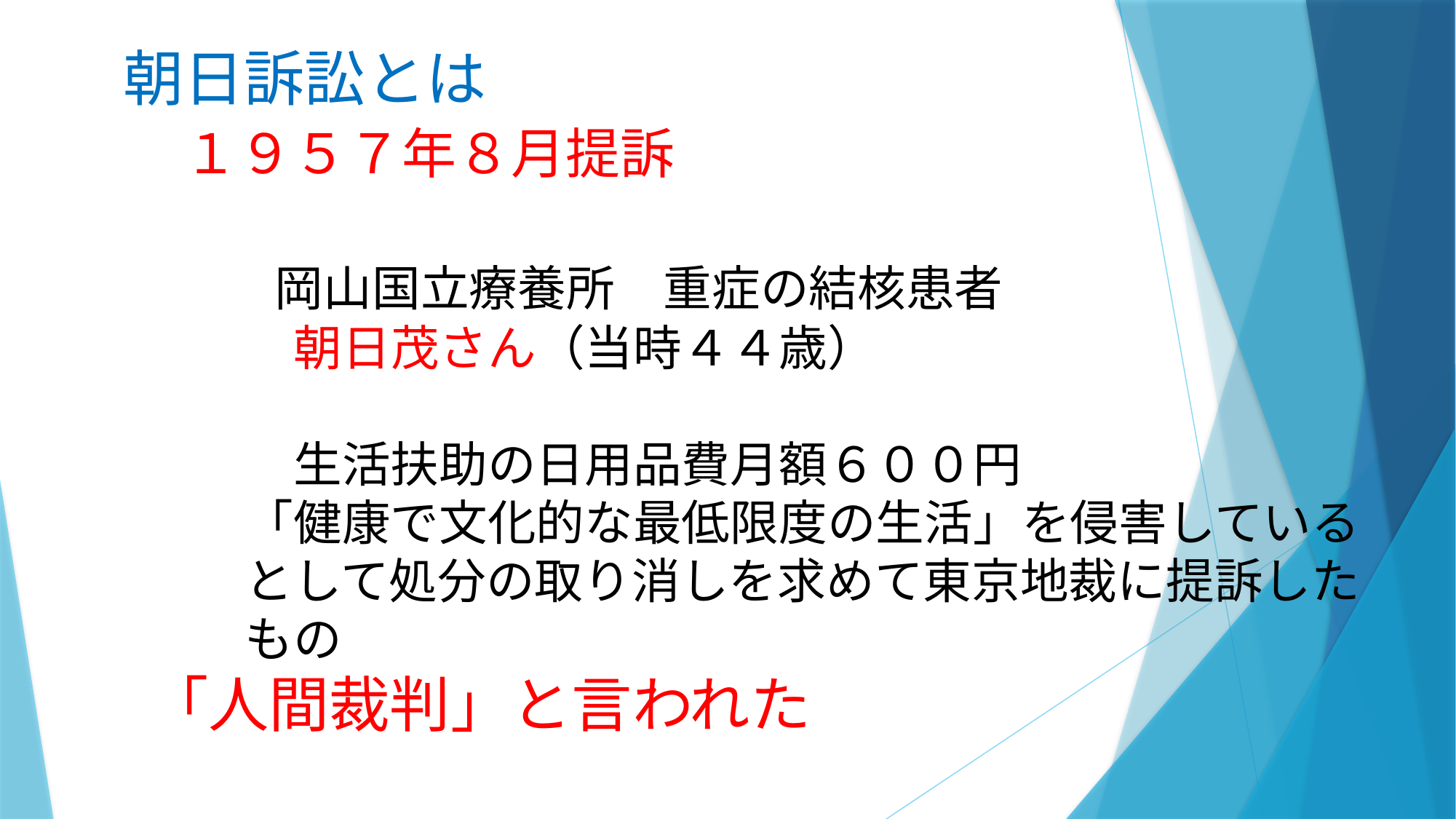

朝日訴訟とは
　　　１９５７年８月提訴

　　　　　岡山国立療養所　重症の結核患者
　　　　　　朝日茂さん（当時４４歳）

　　　　　　生活扶助の日用品費月額６００円
　　　　　「健康で文化的な最低限度の生活」を侵害している
　　　　　として処分の取り消しを求めて東京地裁に提訴した
　　　　　もの
　　　「人間裁判」と言われた